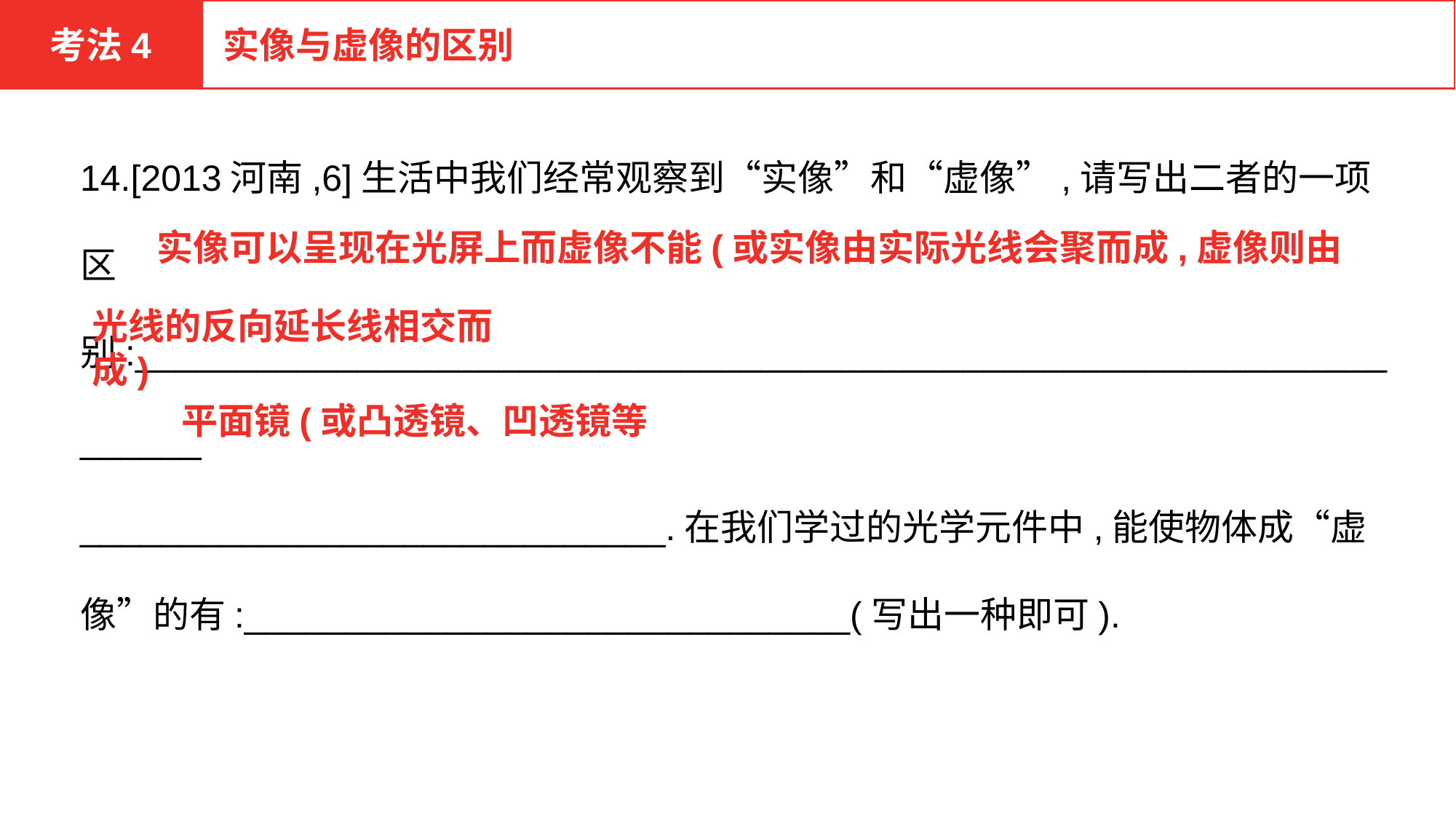

考法4
实像与虚像的区别
14.[2013河南,6]生活中我们经常观察到“实像”和“虚像”,请写出二者的一项区别:____________________________________________________________________
_____________________________.在我们学过的光学元件中,能使物体成“虚像”的有:______________________________(写出一种即可).

实像可以呈现在光屏上而虚像不能(或实像由实际光线会聚而成,虚像则由
光线的反向延长线相交而成)
平面镜(或凸透镜、凹透镜等